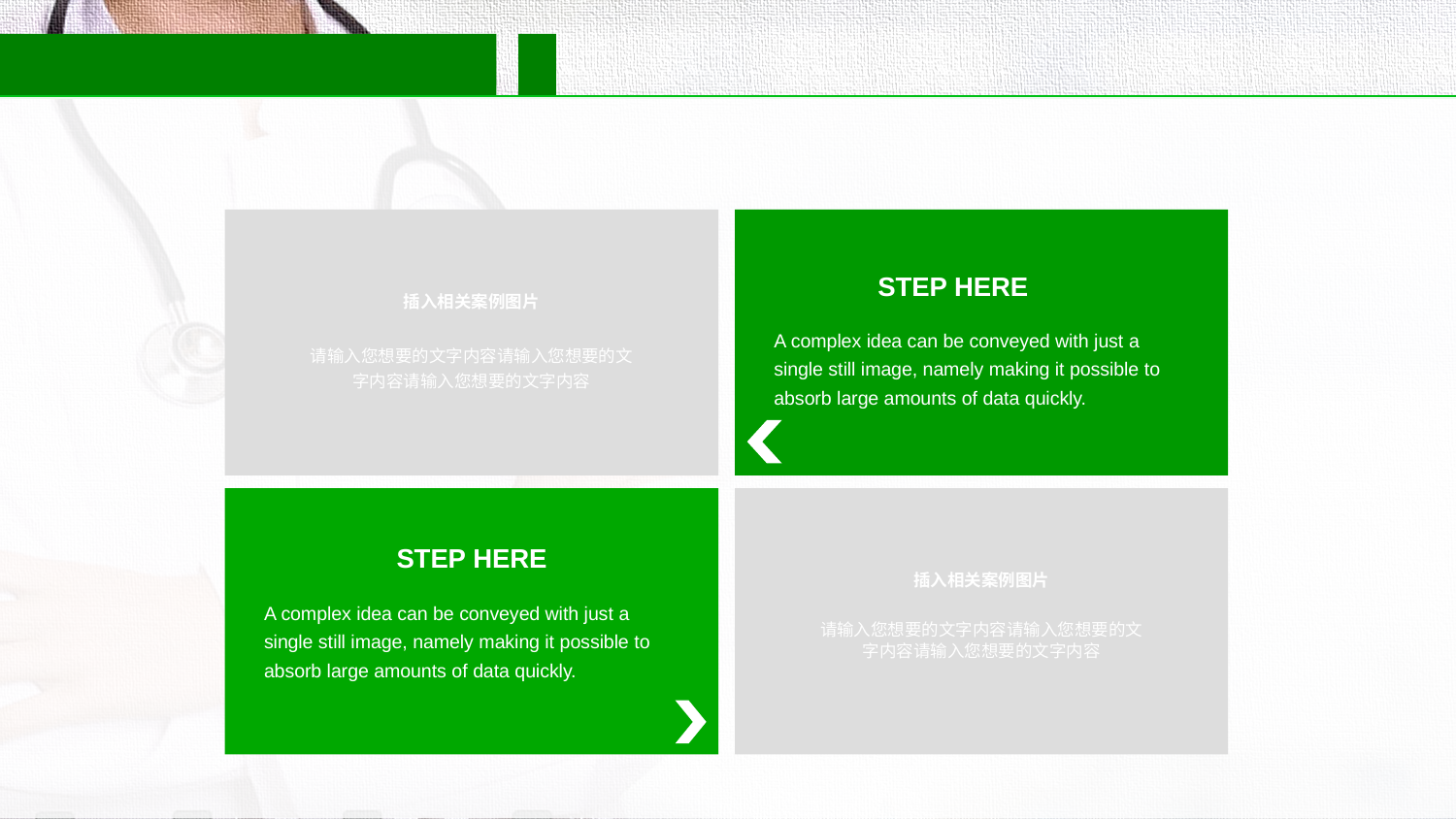

#

STEP HERE
插入相关案例图片
请输入您想要的文字内容请输入您想要的文字内容请输入您想要的文字内容
A complex idea can be conveyed with just a single still image, namely making it possible to absorb large amounts of data quickly.

STEP HERE
插入相关案例图片
请输入您想要的文字内容请输入您想要的文字内容请输入您想要的文字内容
A complex idea can be conveyed with just a single still image, namely making it possible to absorb large amounts of data quickly.